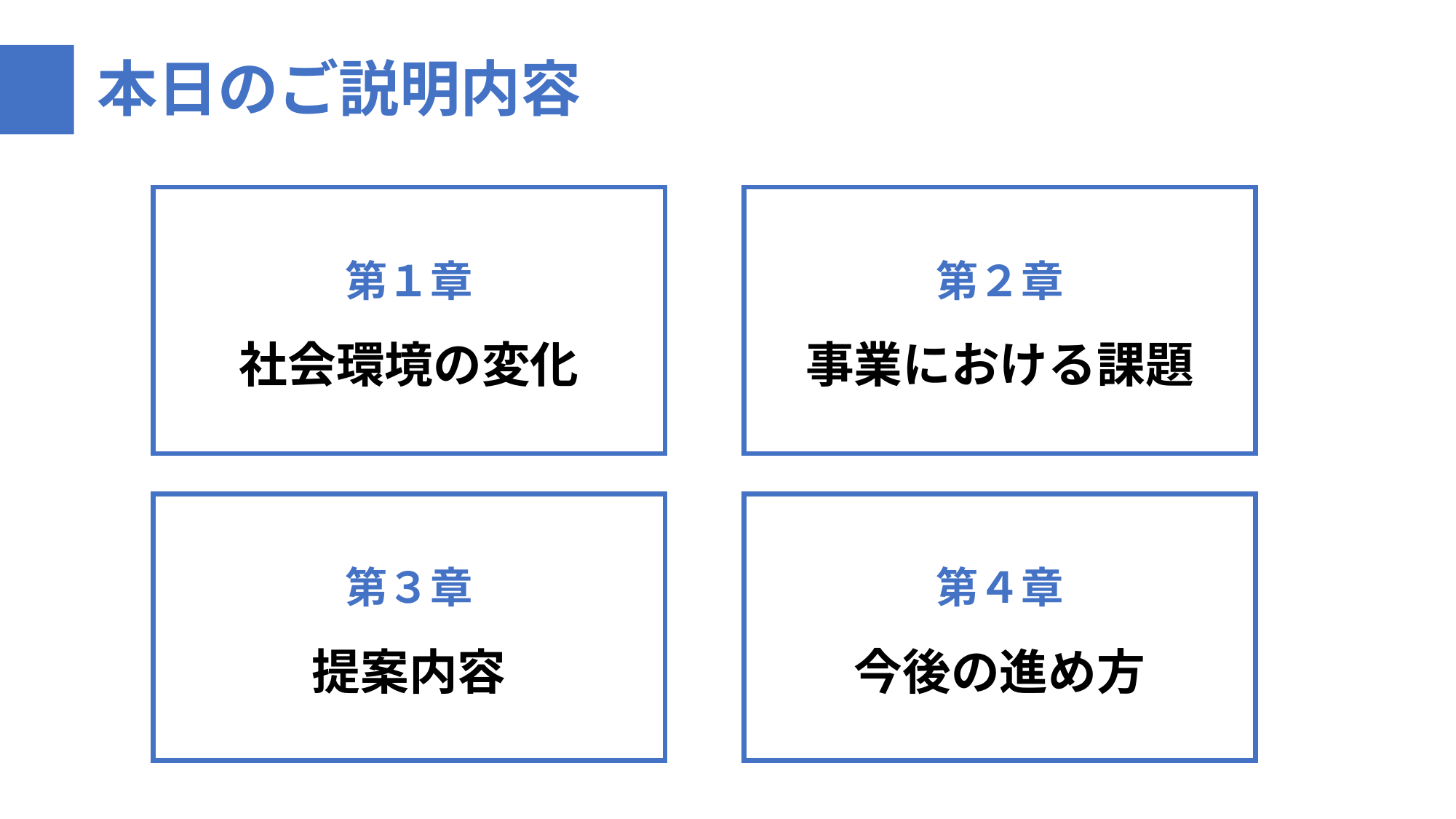

本日のご説明内容

第１章
社会環境の変化

第２章
事業における課題

第３章
提案内容

第４章
今後の進め方